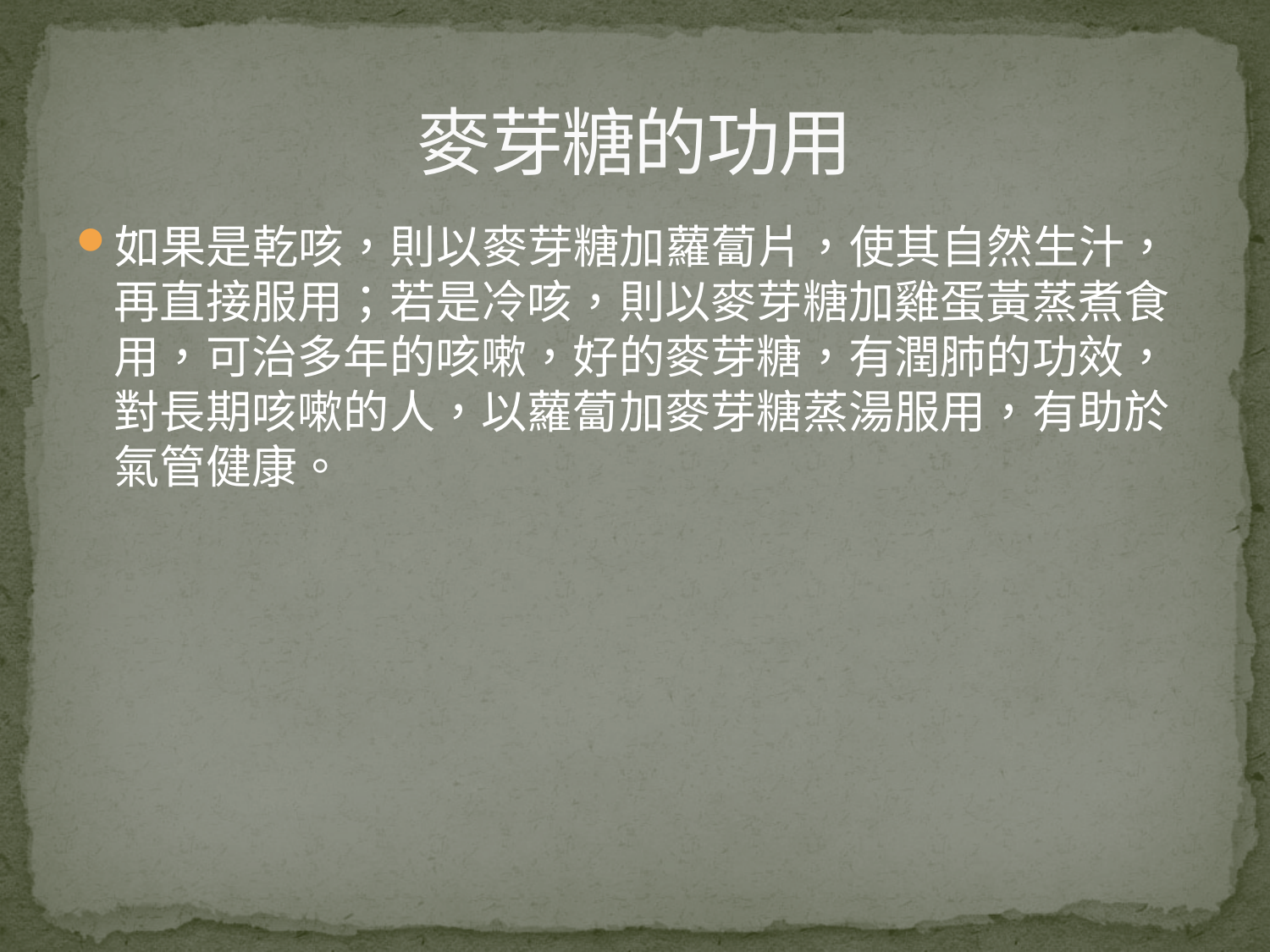

# 麥芽糖的功用
如果是乾咳，則以麥芽糖加蘿蔔片，使其自然生汁，再直接服用；若是冷咳，則以麥芽糖加雞蛋黃蒸煮食用，可治多年的咳嗽，好的麥芽糖，有潤肺的功效，對長期咳嗽的人，以蘿蔔加麥芽糖蒸湯服用，有助於氣管健康。